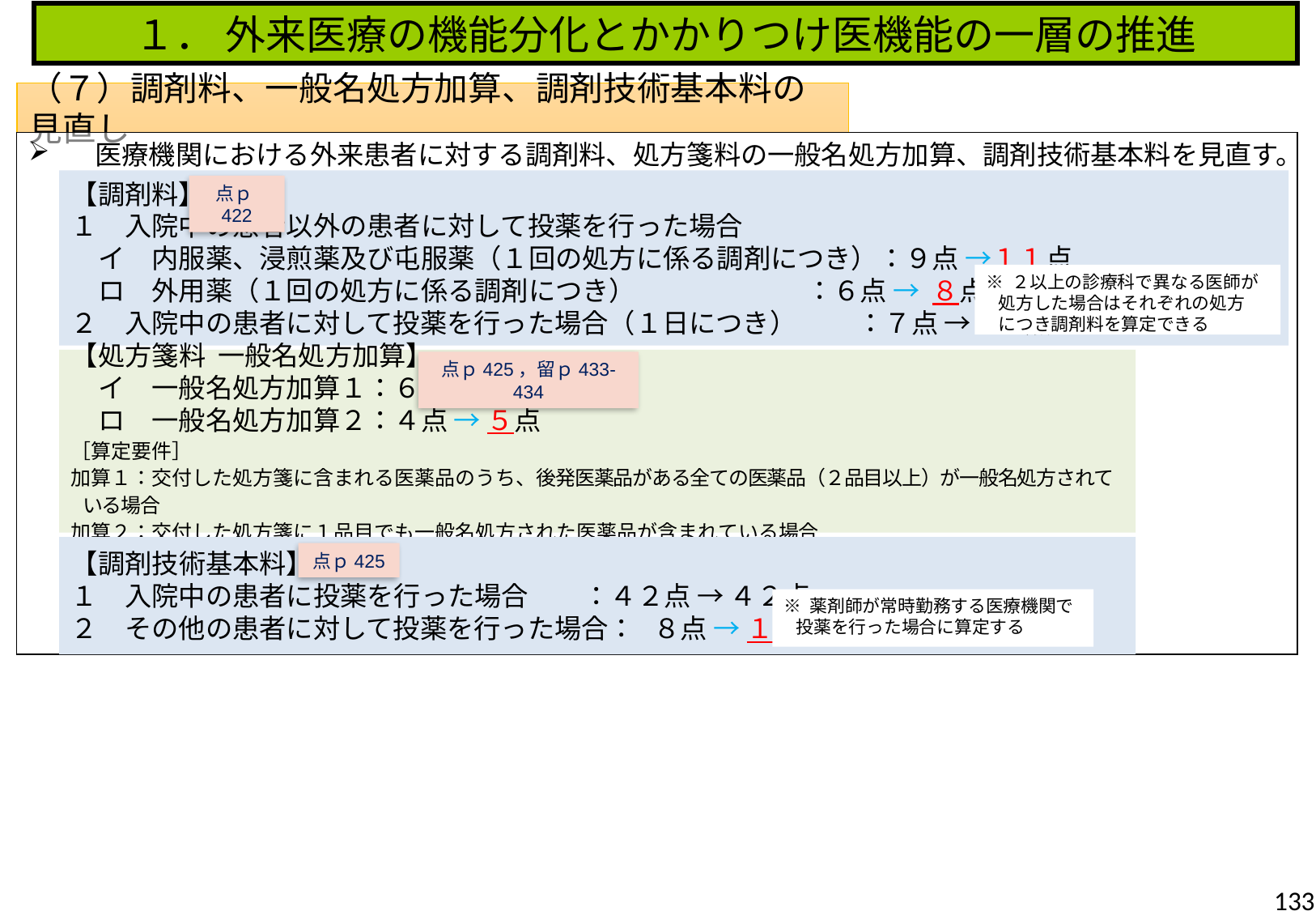

１． 外来医療の機能分化とかかりつけ医機能の一層の推進
（７）調剤料、一般名処方加算、調剤技術基本料の見直し
    医療機関における外来患者に対する調剤料、処方箋料の一般名処方加算、調剤技術基本料を見直す。
【調剤料】
１　入院中の患者以外の患者に対して投薬を行った場合
　イ　内服薬、浸煎薬及び屯服薬（１回の処方に係る調剤につき）：９点 →１１点
　ロ　外用薬（１回の処方に係る調剤につき）                            ：６点 →  ８点
２　入院中の患者に対して投薬を行った場合（１日につき）          ：７点 →　７点
点ｐ422
※ ２以上の診療科で異なる医師が
  処方した場合はそれぞれの処方
  につき調剤料を算定できる
【処方箋料  一般名処方加算】
　イ　一般名処方加算１：６点 → ７点
　ロ　一般名処方加算２：４点 → ５点
［算定要件］
加算１：交付した処方箋に含まれる医薬品のうち、後発医薬品がある全ての医薬品（２品目以上）が一般名処方されている場合
加算２：交付した処方箋に１品目でも一般名処方された医薬品が含まれている場合
点ｐ425，留ｐ433-434
【調剤技術基本料】
１　入院中の患者に投薬を行った場合         ：４２点 → ４２点
２　その他の患者に対して投薬を行った場合：   ８点 → １４点
点ｐ425
※ 薬剤師が常時勤務する医療機関で
  投薬を行った場合に算定する
133